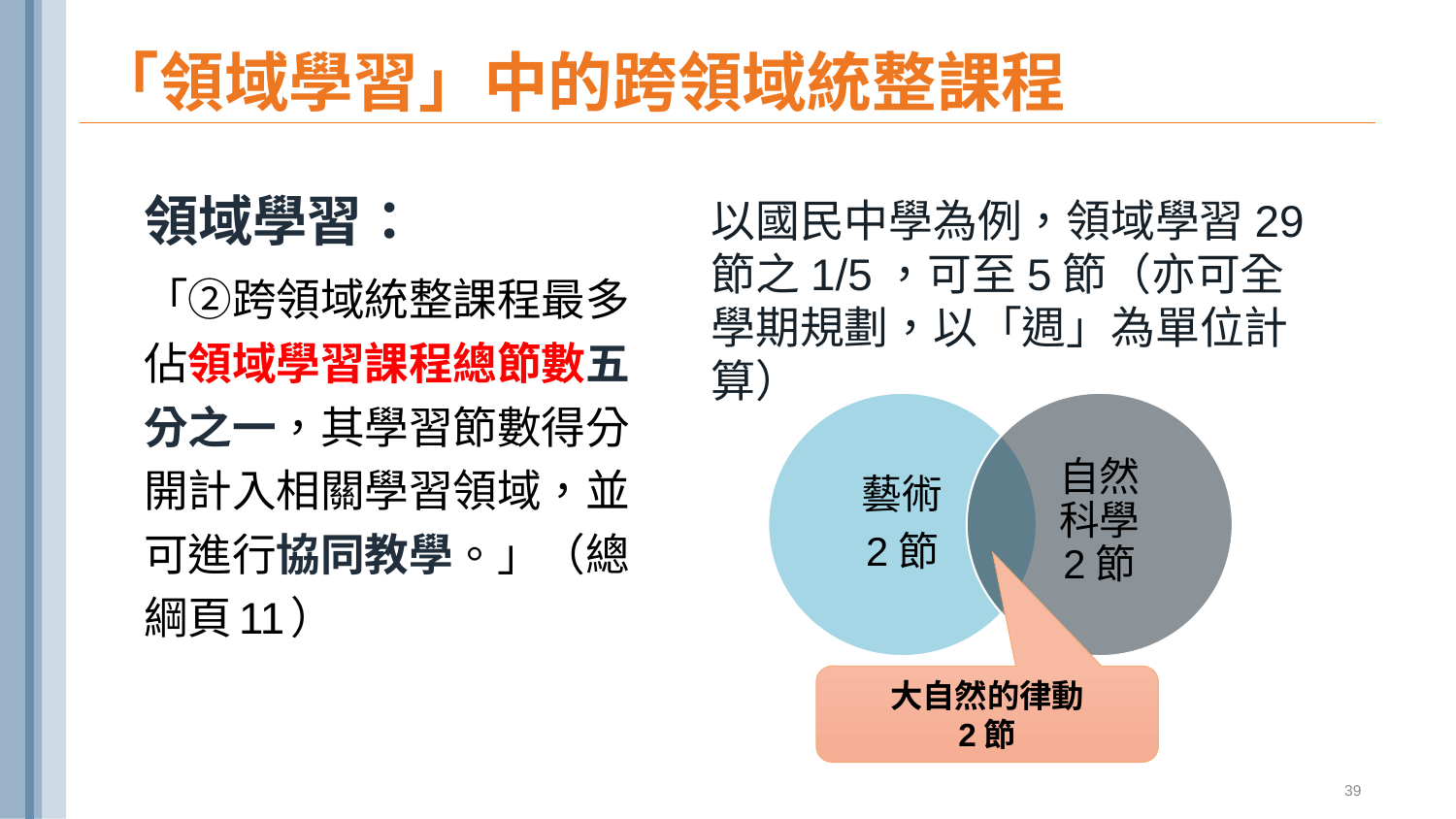

# 「領域學習」中的跨領域統整課程
領域學習：
「②跨領域統整課程最多佔領域學習課程總節數五分之一，其學習節數得分開計入相關學習領域，並可進行協同教學。」（總綱頁11）

以國民中學為例，領域學習29節之1/5，可至5節（亦可全學期規劃，以「週」為單位計算）
藝術
2節

自然
科學
2節

大自然的律動
2節
39